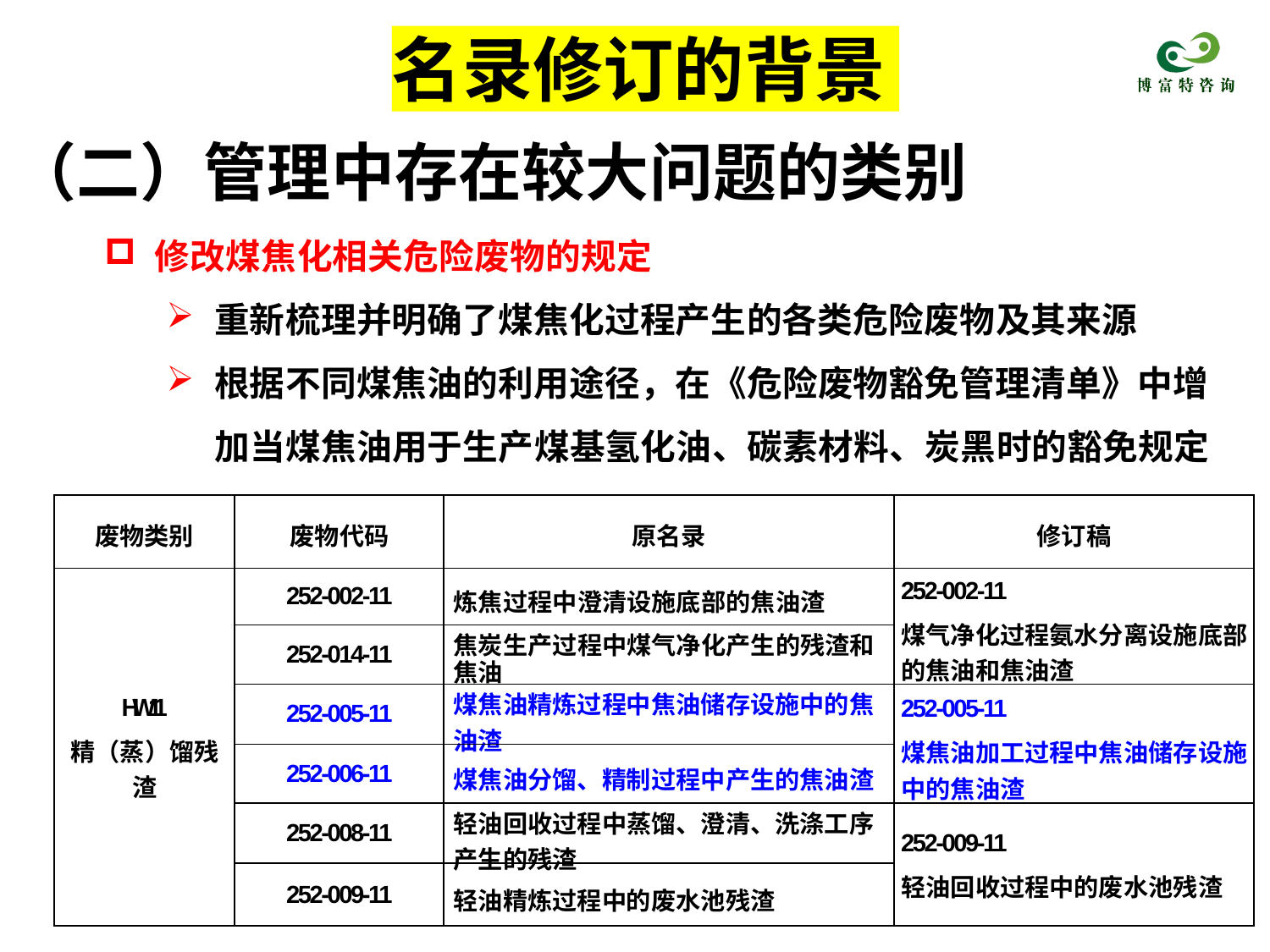

# 名录修订的背景
（二）管理中存在较大问题的类别
修改煤焦化相关危险废物的规定
重新梳理并明确了煤焦化过程产生的各类危险废物及其来源
根据不同煤焦油的利用途径，在《危险废物豁免管理清单》中增
加当煤焦油用于生产煤基氢化油、碳素材料、炭黑时的豁免规定
| 废物类别 | 废物代码 | 原名录 | 修订稿 |
| --- | --- | --- | --- |
| HW11 精（蒸）馏残 渣 | 252-002-11 | 炼焦过程中澄清设施底部的焦油渣 | 252-002-11 煤气净化过程氨水分离设施底部 的焦油和焦油渣 |
|  | 252-014-11 | 焦炭生产过程中煤气净化产生的残渣和 焦油 |  |
|  | 252-005-11 | 煤焦油精炼过程中焦油储存设施中的焦 油渣 | 252-005-11 煤焦油加工过程中焦油储存设施 中的焦油渣 |
|  | 252-006-11 | 煤焦油分馏、精制过程中产生的焦油渣 |  |
|  | 252-008-11 | 轻油回收过程中蒸馏、澄清、洗涤工序 产生的残渣 | 252-009-11 轻油回收过程中的废水池残渣 |
|  | 252-009-11 | 轻油精炼过程中的废水池残渣 |  |